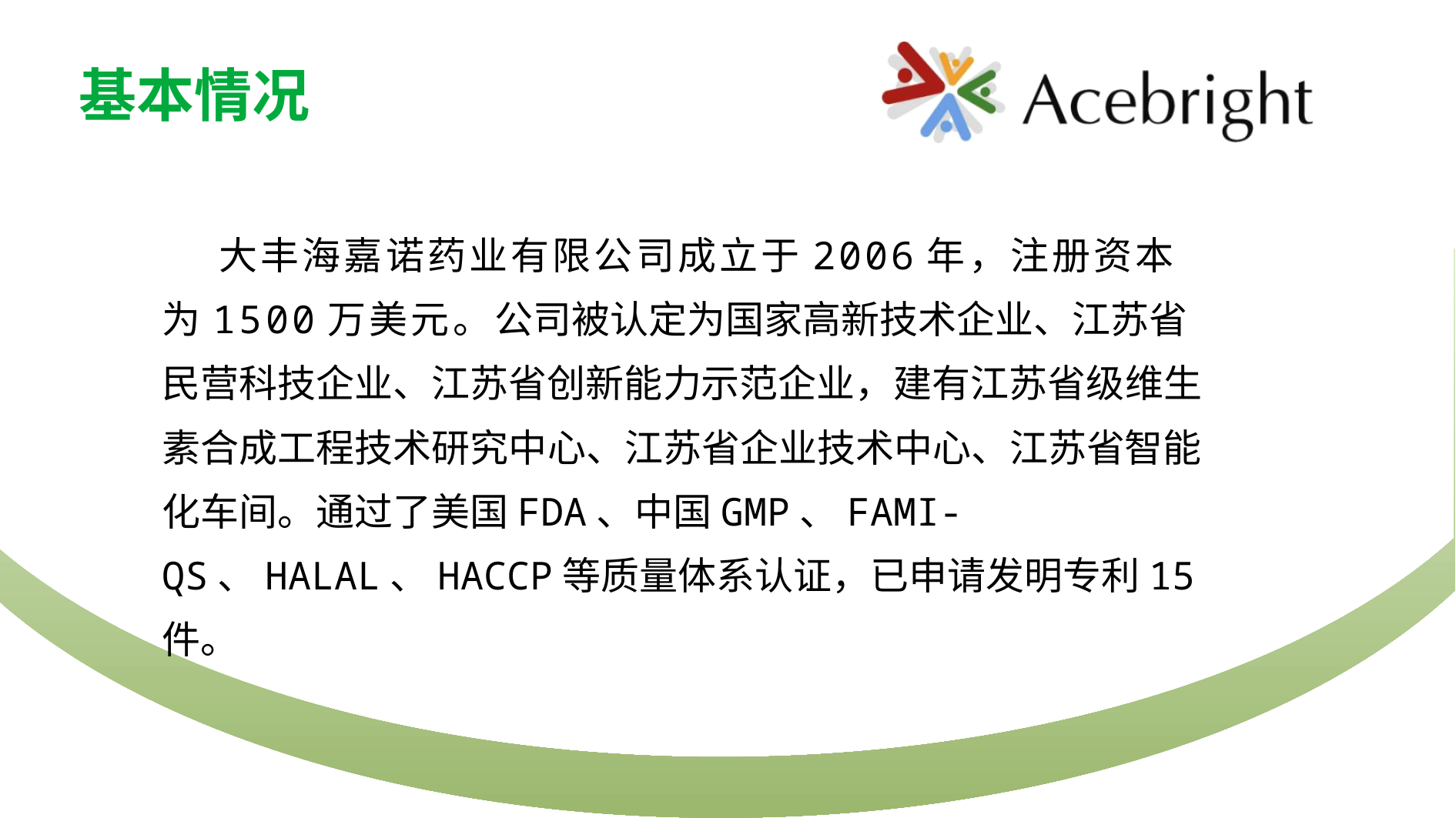

基本情况
    大丰海嘉诺药业有限公司成立于2006年，注册资本为1500万美元。公司被认定为国家高新技术企业、江苏省民营科技企业、江苏省创新能力示范企业，建有江苏省级维生素合成工程技术研究中心、江苏省企业技术中心、江苏省智能化车间。通过了美国FDA、中国GMP、FAMI-QS、HALAL、HACCP等质量体系认证，已申请发明专利15件。